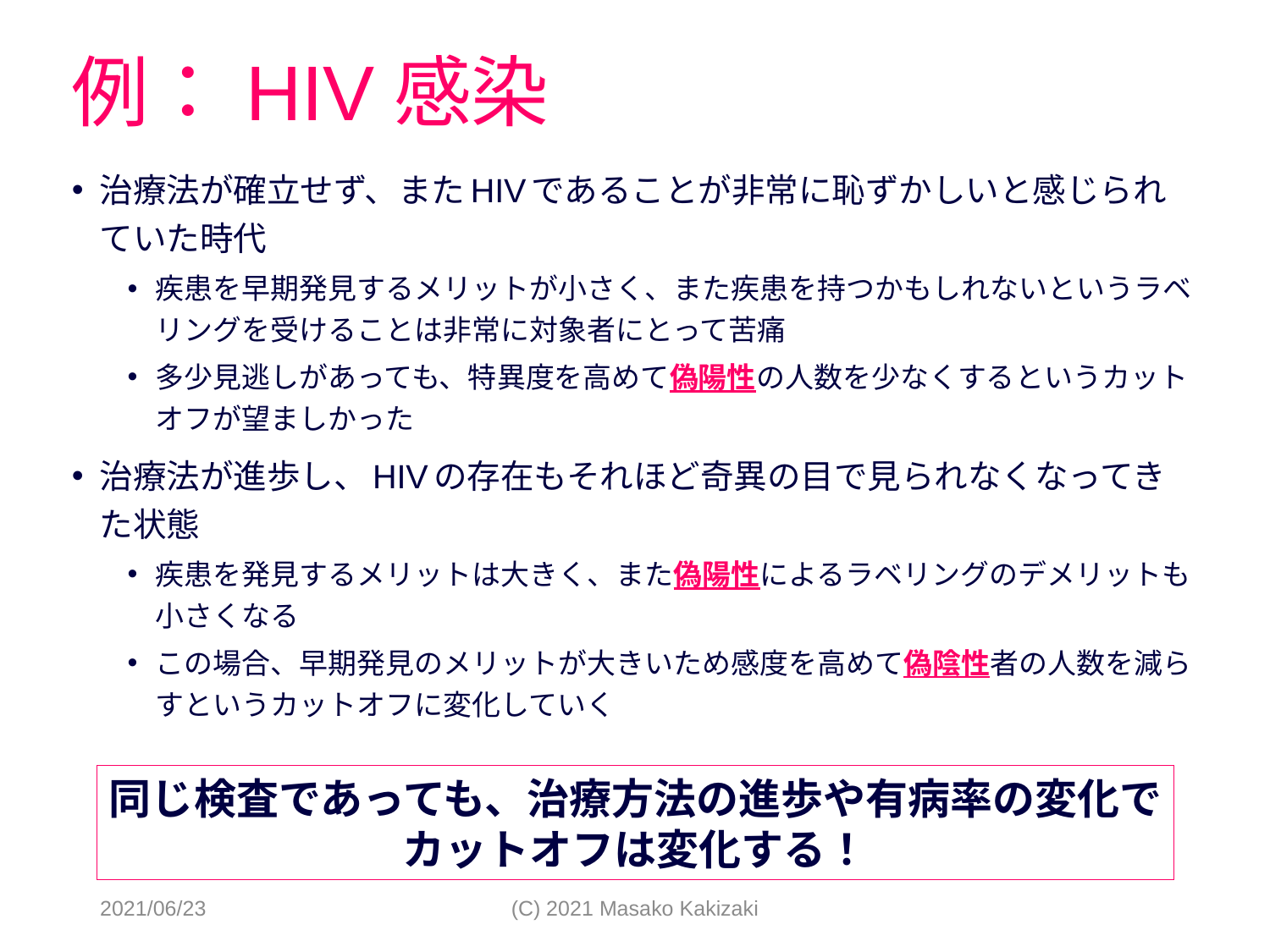

# 例：HIV感染
治療法が確立せず、またHIVであることが非常に恥ずかしいと感じられていた時代
疾患を早期発見するメリットが小さく、また疾患を持つかもしれないというラベリングを受けることは非常に対象者にとって苦痛
多少見逃しがあっても、特異度を高めて偽陽性の人数を少なくするというカットオフが望ましかった
治療法が進歩し、HIVの存在もそれほど奇異の目で見られなくなってきた状態
疾患を発見するメリットは大きく、また偽陽性によるラベリングのデメリットも小さくなる
この場合、早期発見のメリットが大きいため感度を高めて偽陰性者の人数を減らすというカットオフに変化していく
同じ検査であっても、治療方法の進歩や有病率の変化で
カットオフは変化する！
2021/06/23
(C) 2021 Masako Kakizaki